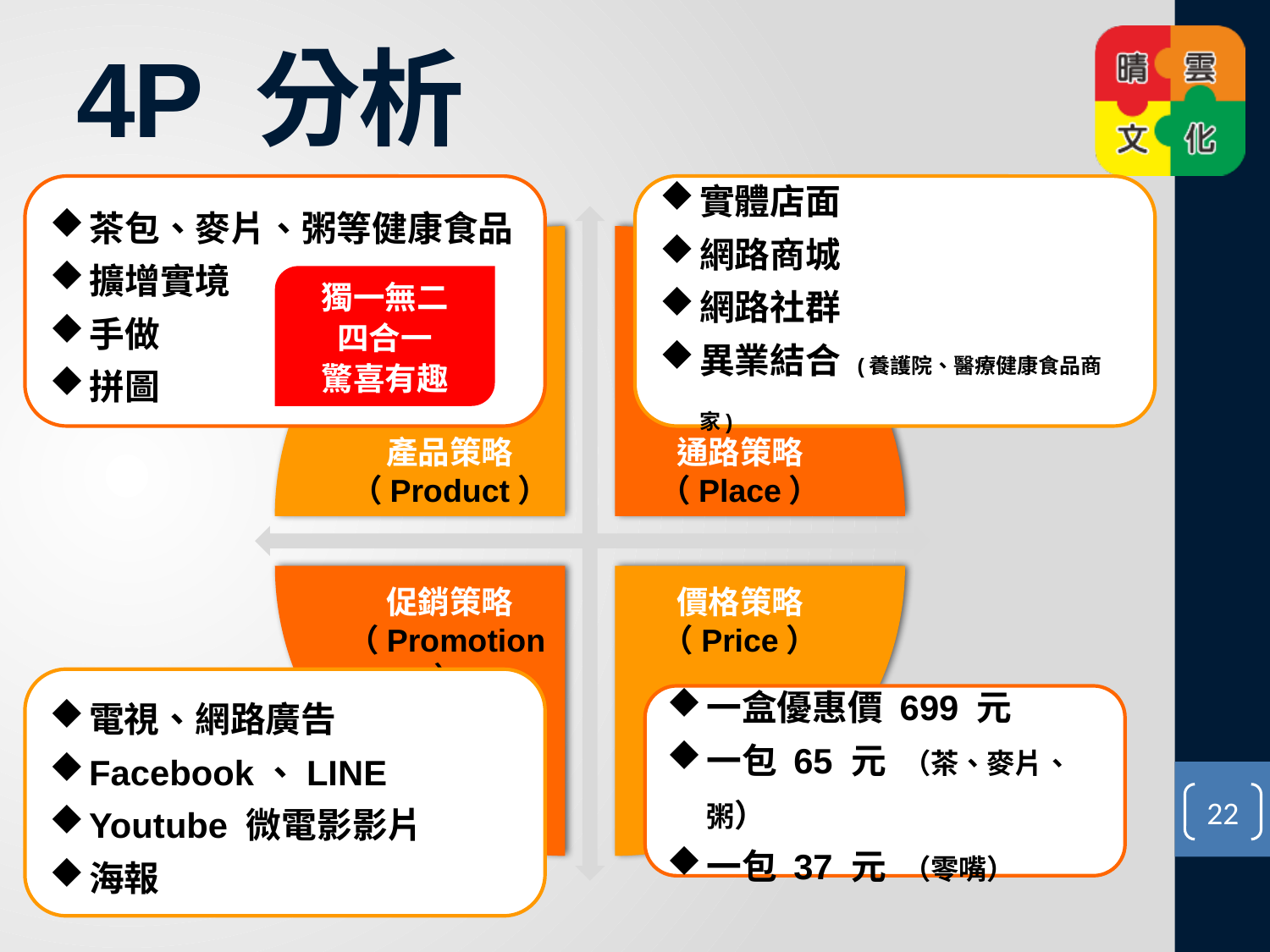

# 4P 分析
茶包、麥片、粥等健康食品
擴增實境
手做
拼圖
實體店面
網路商城
網路社群
異業結合 (養護院、醫療健康食品商家)

產品策略（Product）
通路策略（Place）
促銷策略（Promotion）
價格策略（Price）
獨一無二
四合一
驚喜有趣

電視、網路廣告
Facebook、LINE
Youtube 微電影影片
海報

一盒優惠價 699 元
一包 65 元  （茶、麥片、粥）
一包 37 元  （零嘴）
22